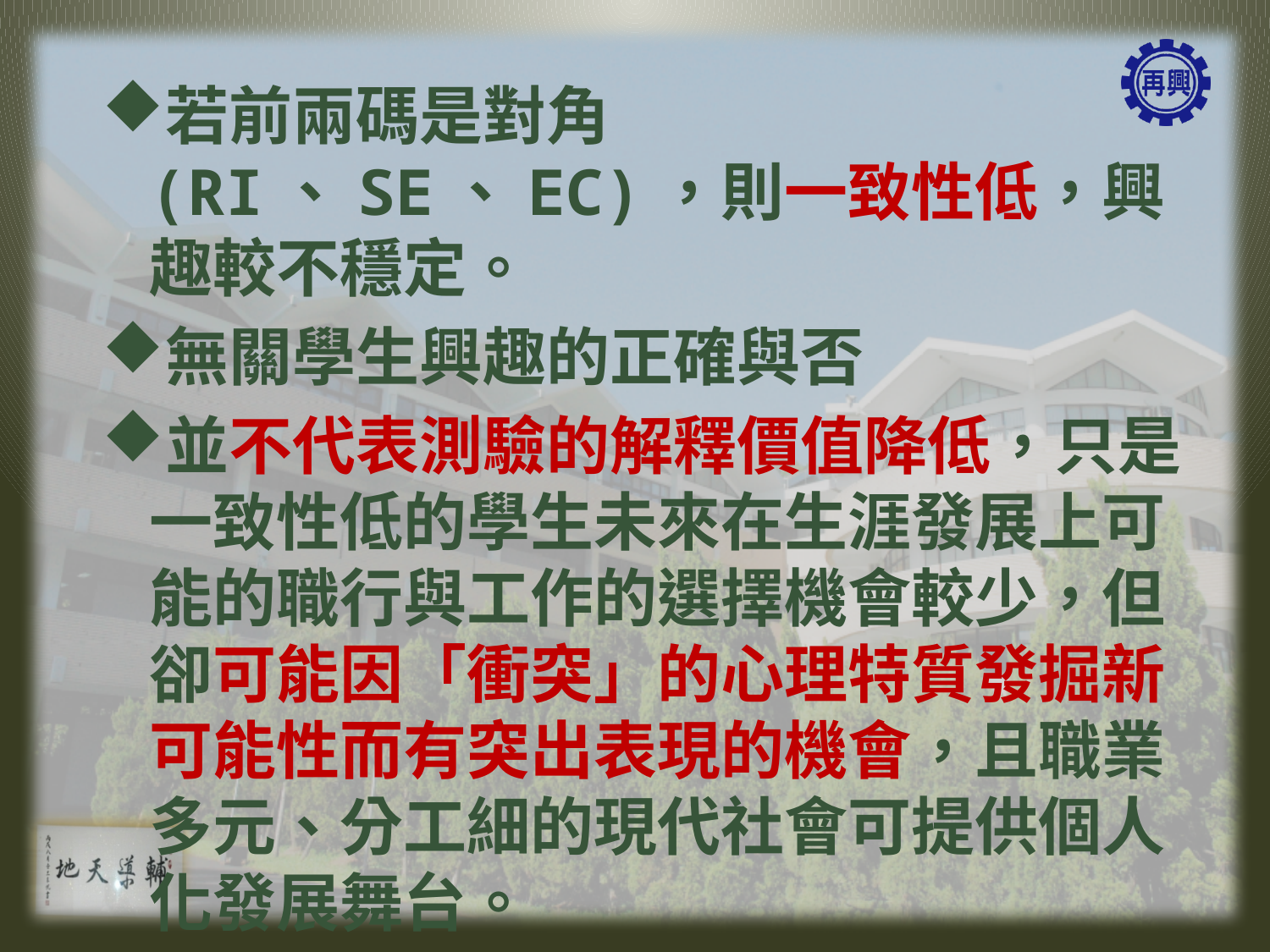

若前兩碼是對角 (RI、SE、EC)，則一致性低，興趣較不穩定。
無關學生興趣的正確與否
並不代表測驗的解釋價值降低，只是一致性低的學生未來在生涯發展上可能的職行與工作的選擇機會較少，但卻可能因「衝突」的心理特質發掘新可能性而有突出表現的機會，且職業多元、分工細的現代社會可提供個人化發展舞台。